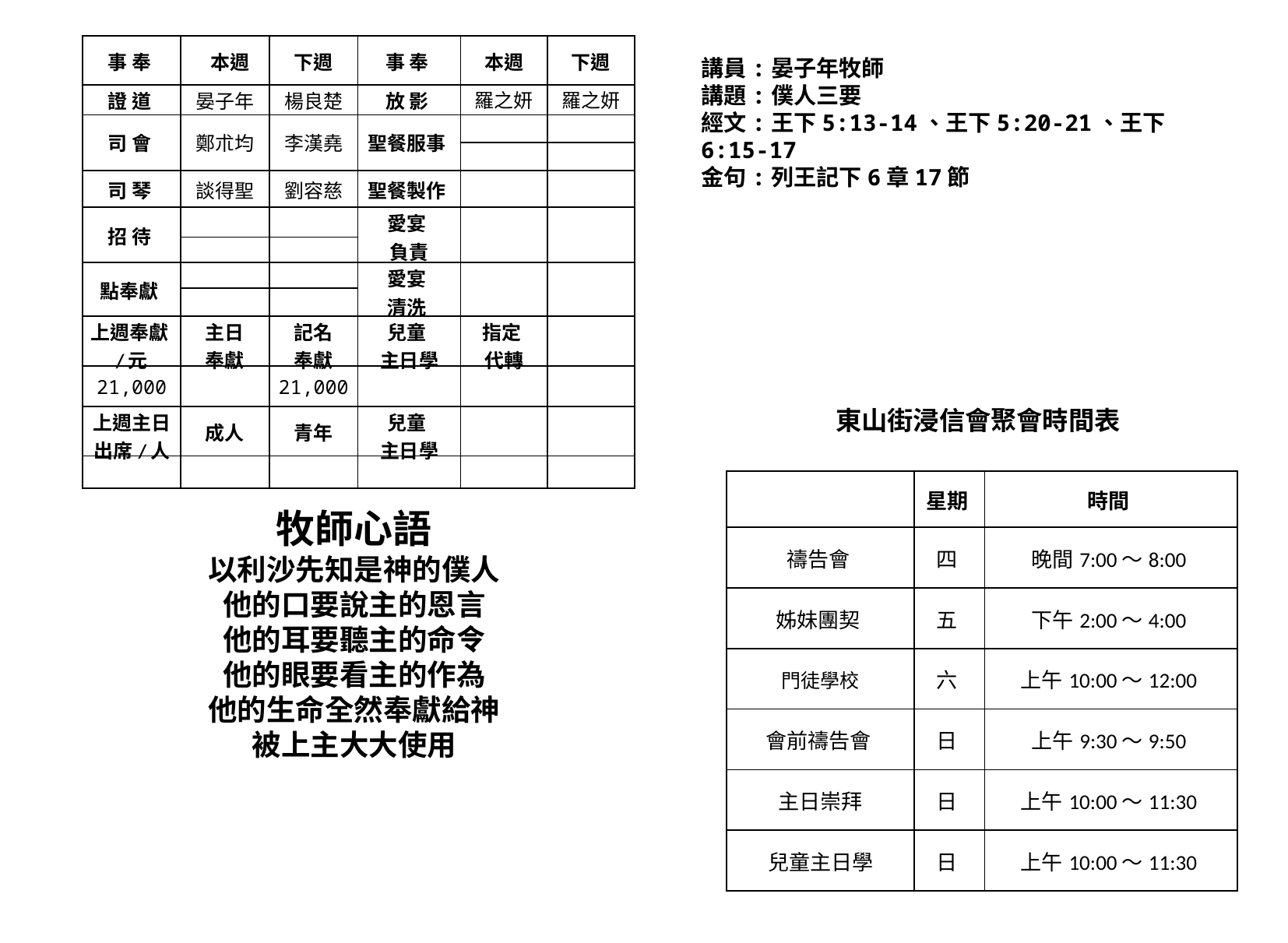

| 事 奉 | 本週 | 下週 | 事 奉 | 本週 | 下週 |
| --- | --- | --- | --- | --- | --- |
| 證 道 | 晏子年 | 楊良楚 | 放 影 | 羅之妍 | 羅之妍 |
| 司 會 | 鄭朮均 | 李漢堯 | 聖餐服事 |  |  |
|  |  |  |  |  |  |
| 司 琴 | 談得聖 | 劉容慈 | 聖餐製作 |  |  |
| 招 待 |  |  | 愛宴 負責 |  |  |
|  |  |  |  |  |  |
| 點奉獻 |  |  | 愛宴 清洗 |  |  |
|  |  |  |  |  |  |
| 上週奉獻/元 | 主日 奉獻 | 記名 奉獻 | 兒童 主日學 | 指定 代轉 |  |
| 21,000 |  | 21,000 |  |  |  |
| 上週主日 出席/人 | 成人 | 青年 | 兒童 主日學 |  |  |
|  |  |  |  |  |  |

講員:晏子年牧師
講題:僕人三要
經文:王下5:13-14、王下5:20-21、王下6:15-17
金句:列王記下6章17節

東山街浸信會聚會時間表
|  | 星期 | 時間 |
| --- | --- | --- |
| 禱告會 | 四 | 晚間7:00～8:00 |
| 姊妹團契 | 五 | 下午2:00～4:00 |
| 門徒學校 | 六 | 上午10:00～12:00 |
| 會前禱告會 | 日 | 上午9:30～9:50 |
| 主日崇拜 | 日 | 上午10:00～11:30 |
| 兒童主日學 | 日 | 上午10:00～11:30 |
牧師心語
以利沙先知是神的僕人
他的口要說主的恩言
他的耳要聽主的命令
他的眼要看主的作為
他的生命全然奉獻給神
被上主大大使用